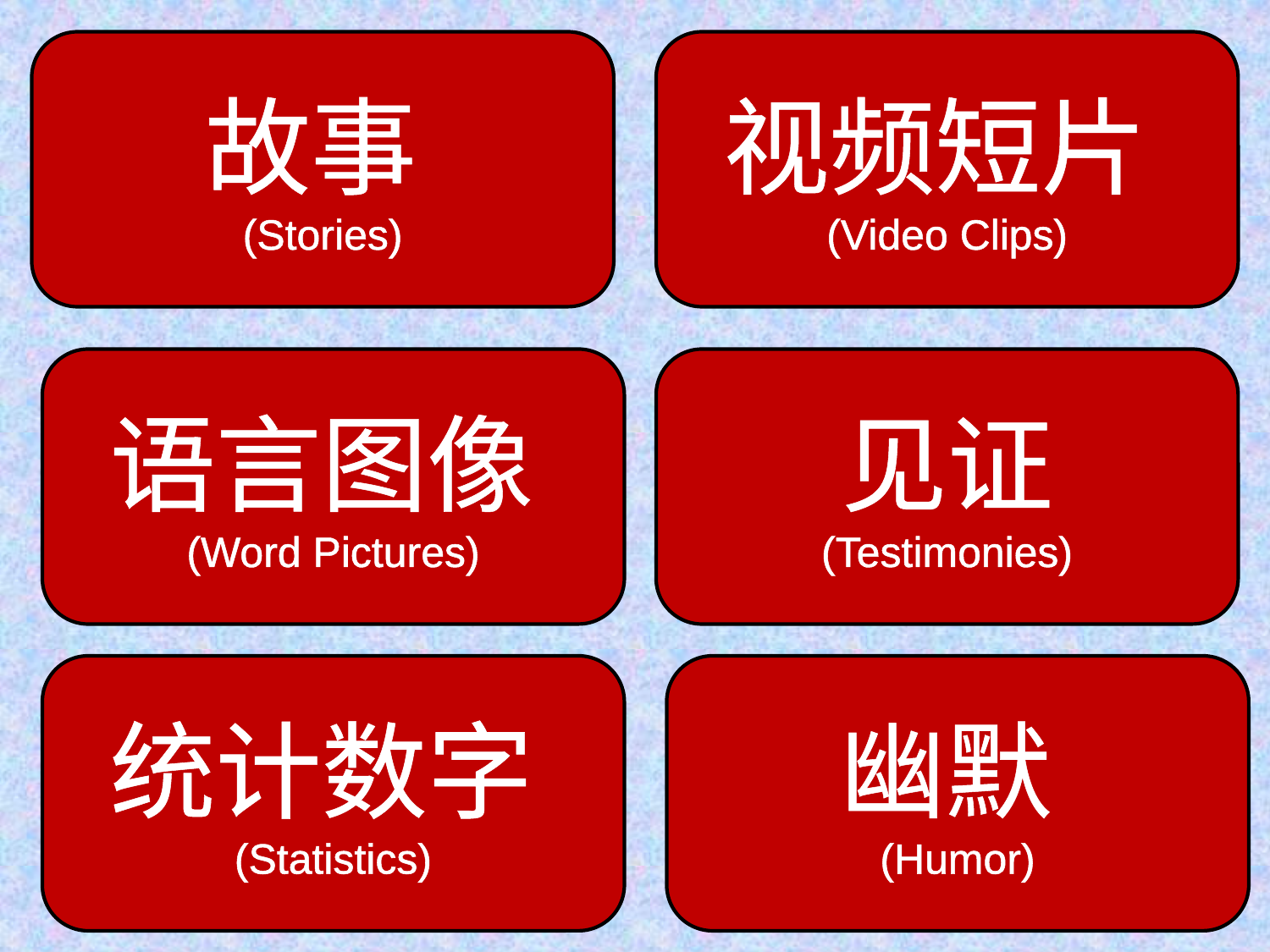

故事
(Stories)
视频短片
(Video Clips)
语言图像
(Word Pictures)
见证
(Testimonies)
统计数字
(Statistics)
幽默
(Humor)